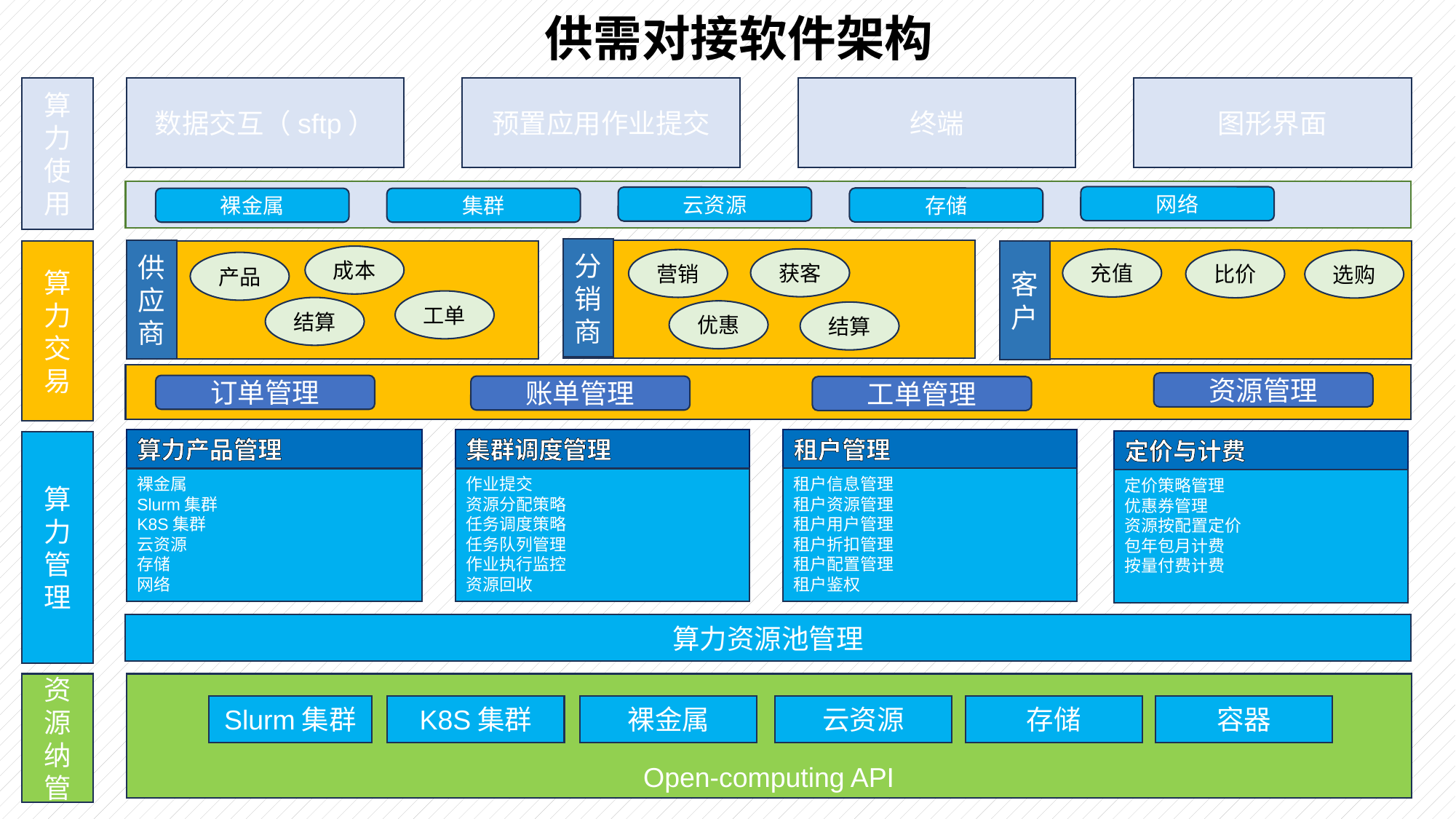

供需对接软件架构
算力使用
终端
图形界面
数据交互（sftp）
预置应用作业提交

网络
云资源
存储
裸金属
集群
分销商

供应商
算力交易

客户
成本
获客
充值
营销
比价
选购
产品
工单
结算
优惠
结算

资源管理
订单管理
账单管理
工单管理
租户管理
租户信息管理
租户资源管理
租户用户管理
租户折扣管理
租户配置管理
租户鉴权
算力产品管理
裸金属
Slurm集群
K8S集群
云资源
存储
网络
集群调度管理
作业提交
资源分配策略
任务调度策略
任务队列管理
作业执行监控
资源回收
定价与计费
定价策略管理
优惠券管理
资源按配置定价
包年包月计费
按量付费计费
算力管理
算力资源池管理
资源纳管
Open-computing API
裸金属
云资源
存储
容器
Slurm集群
K8S集群
16